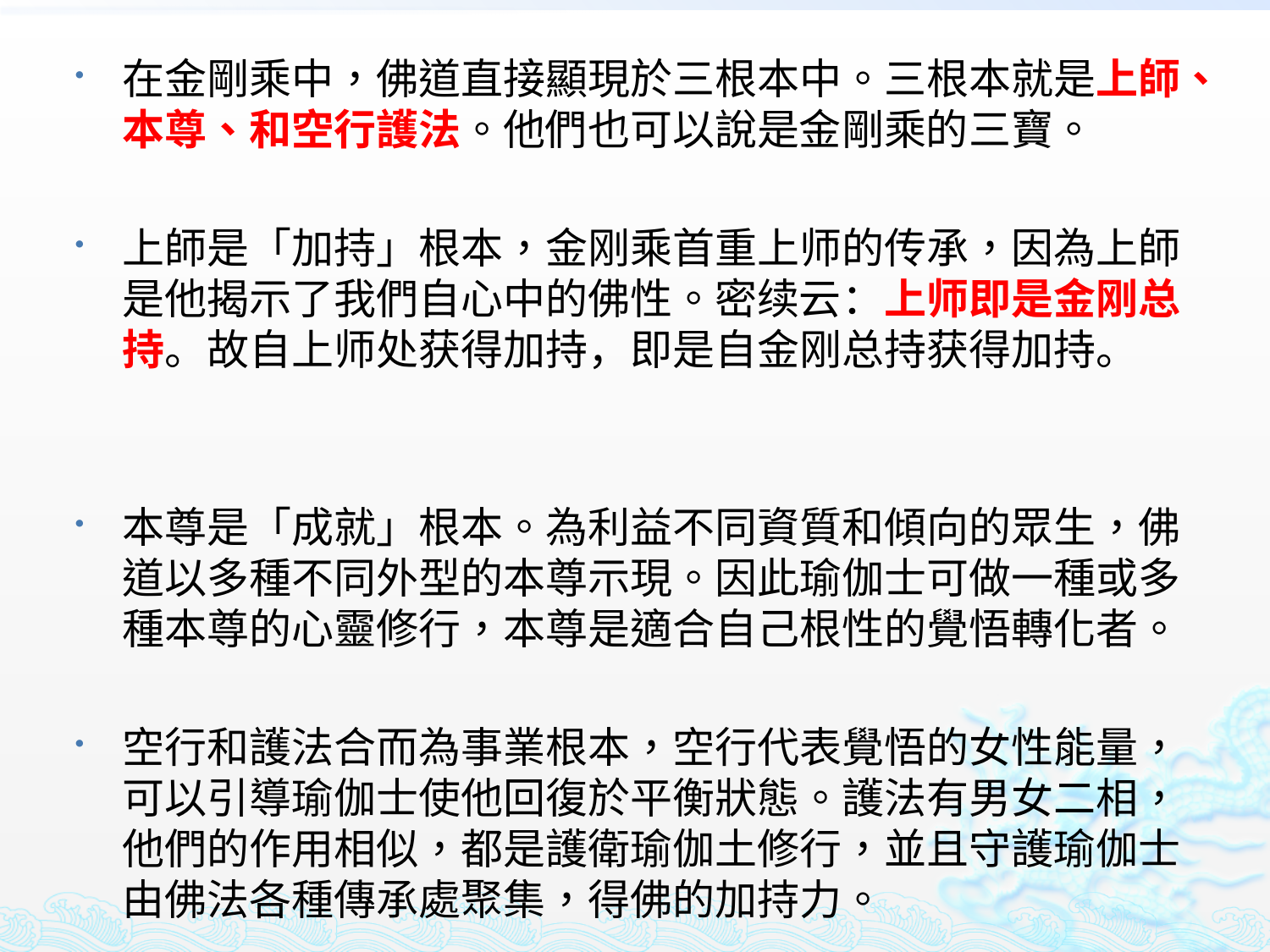

在金剛乘中，佛道直接顯現於三根本中。三根本就是上師、本尊、和空行護法。他們也可以說是金剛乘的三寶。

上師是「加持」根本，金刚乘首重上师的传承，因為上師是他揭示了我們自心中的佛性。密续云：上师即是金刚总持。故自上师处获得加持，即是自金刚总持获得加持。

本尊是「成就」根本。為利益不同資質和傾向的眾生，佛道以多種不同外型的本尊示現。因此瑜伽士可做一種或多種本尊的心靈修行，本尊是適合自己根性的覺悟轉化者。

空行和護法合而為事業根本，空行代表覺悟的女性能量，可以引導瑜伽士使他回復於平衡狀態。護法有男女二相，他們的作用相似，都是護衛瑜伽土修行，並且守護瑜伽士由佛法各種傳承處聚集，得佛的加持力。